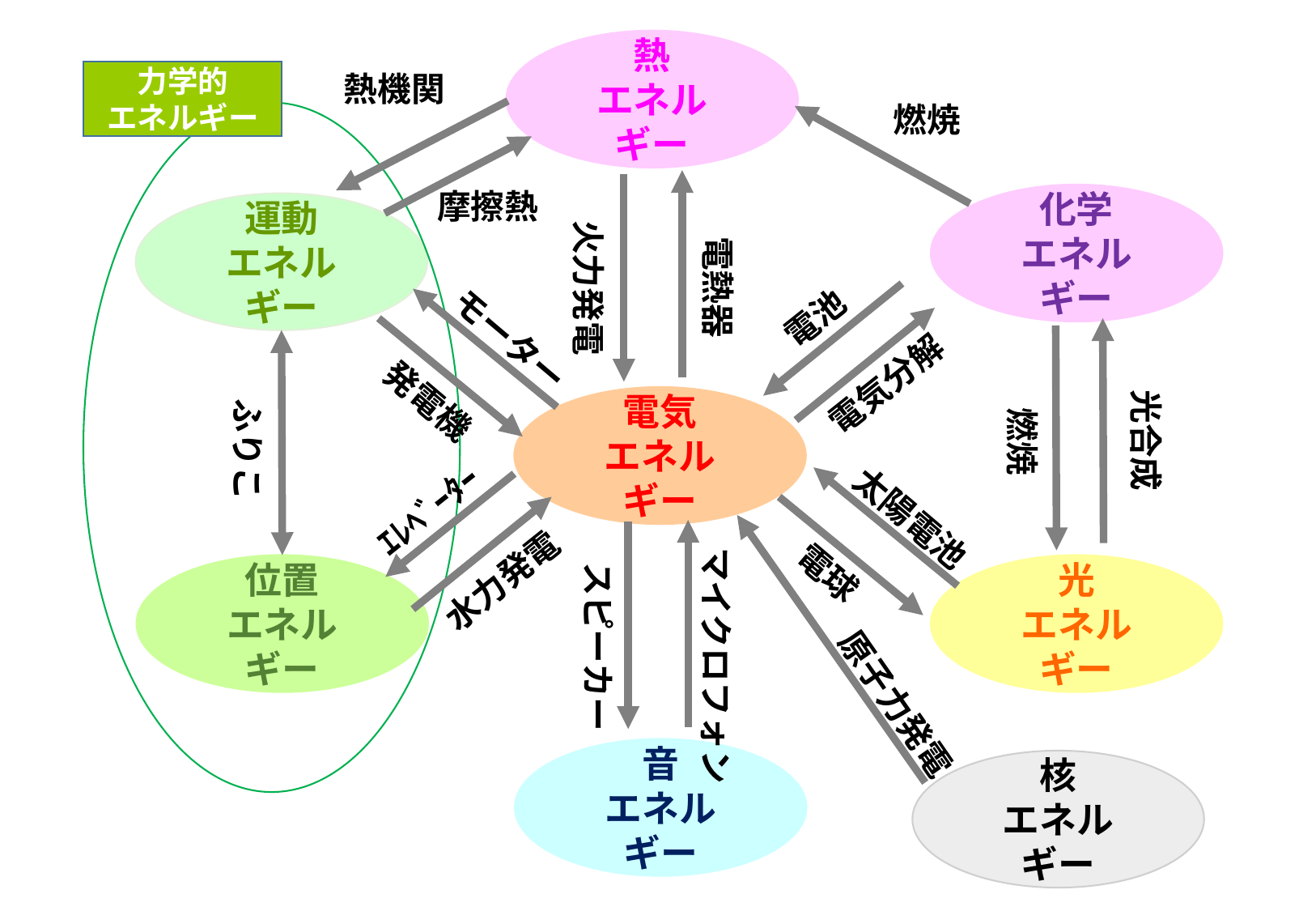

熱
エネルギー
熱機関
力学的
エネルギー
燃焼

摩擦熱
化学
エネルギー
運動
エネルギー
火力発電
電熱器
電池
モーター
電気分解
光合成
ふりこ
電気
エネルギー
燃焼
発電機
ｴﾚﾍﾞｰﾀｰ
太陽電池
マイクロフォン
水力発電
スピーカー
光
エネルギー
位置
エネルギー
電球
原子力発電
音
エネルギー
核
エネルギー